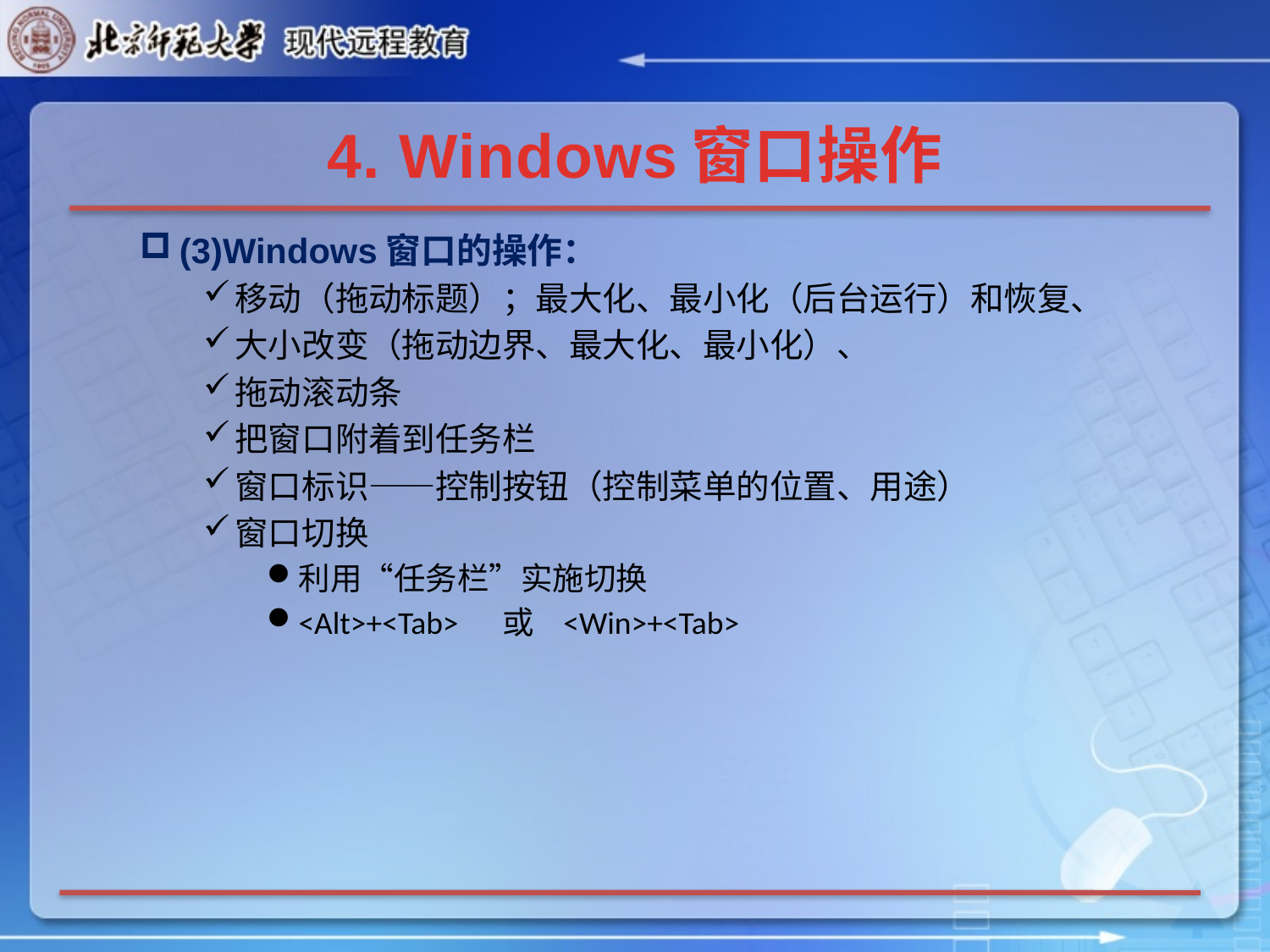

# 4. Windows窗口操作
(3)Windows窗口的操作：
移动（拖动标题）；最大化、最小化（后台运行）和恢复、
大小改变（拖动边界、最大化、最小化）、
拖动滚动条
把窗口附着到任务栏
窗口标识——控制按钮（控制菜单的位置、用途）
窗口切换
利用“任务栏”实施切换
<Alt>+<Tab>     或   <Win>+<Tab>